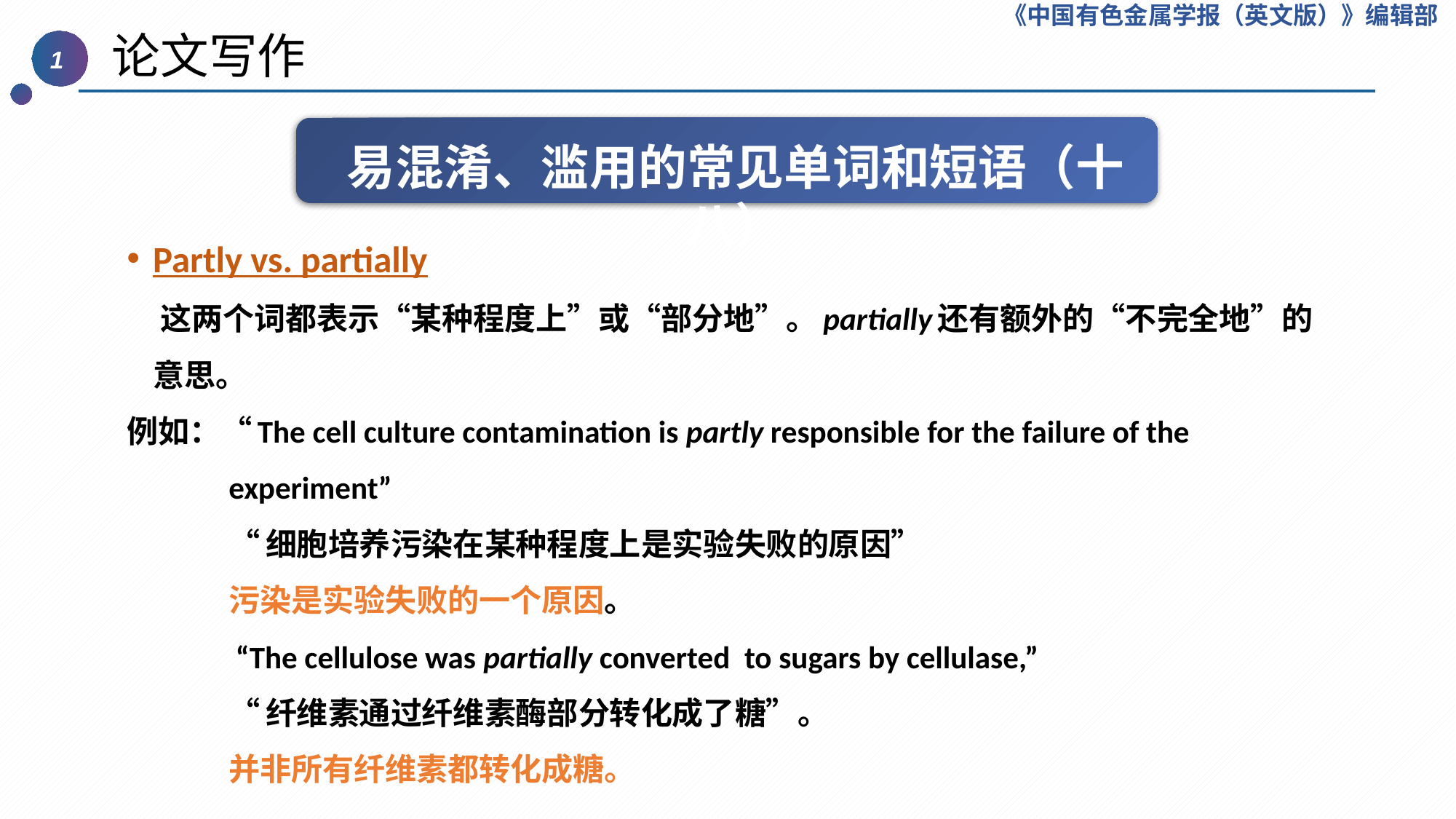

《中国有色金属学报（英文版）》编辑部

      论文写作

1

易混淆、滥用的常见单词和短语（十八）
Partly vs. partially
    这两个词都表示“某种程度上”或“部分地”。partially还有额外的“不完全地”的意思。
例如：“The cell culture contamination is partly responsible for the failure of the experiment”
“细胞培养污染在某种程度上是实验失败的原因”
污染是实验失败的一个原因。
 “The cellulose was partially converted  to sugars by cellulase,”
“纤维素通过纤维素酶部分转化成了糖”。
并非所有纤维素都转化成糖。